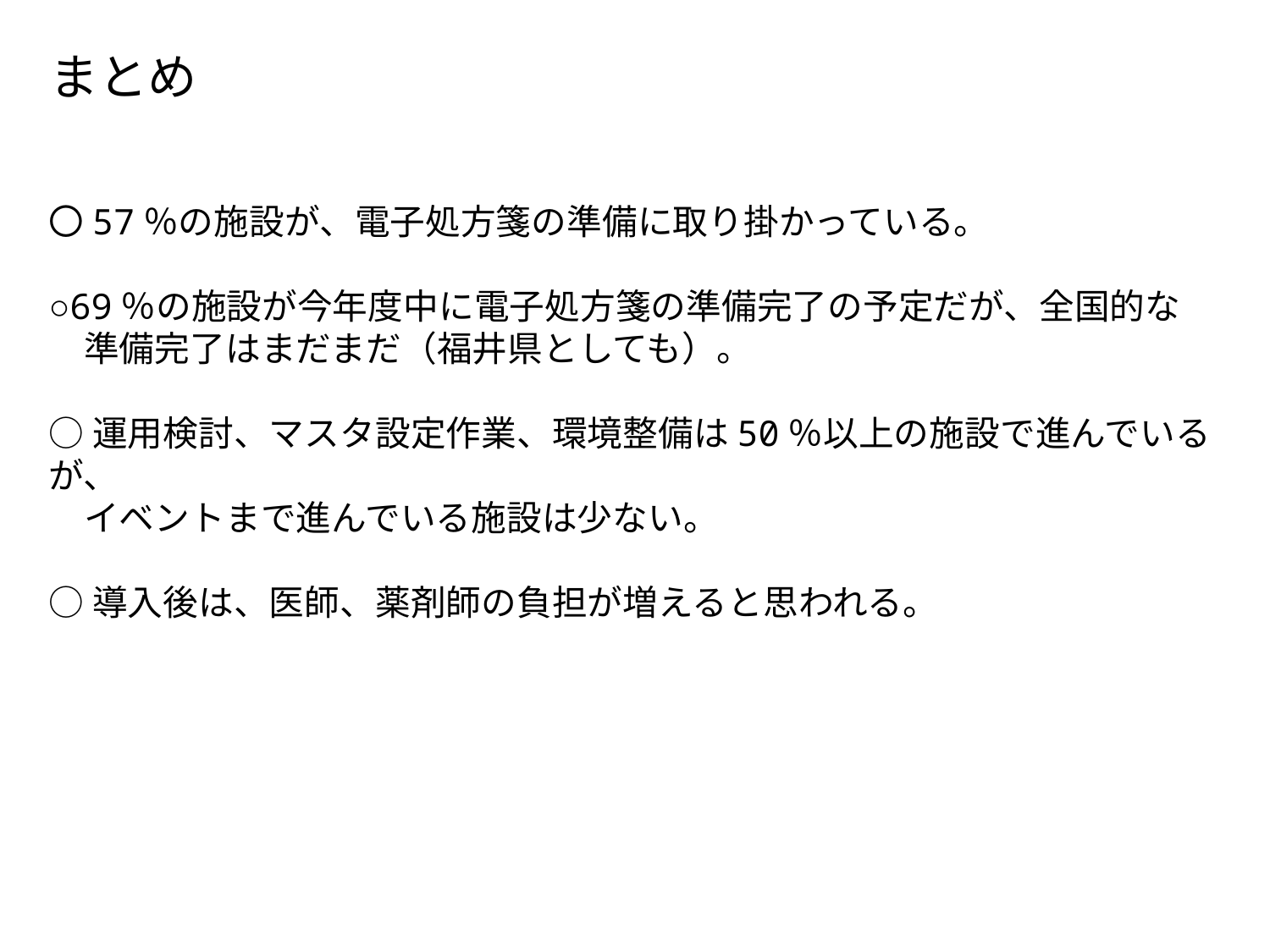

まとめ
〇57％の施設が、電子処方箋の準備に取り掛かっている。

○69％の施設が今年度中に電子処方箋の準備完了の予定だが、全国的な
　準備完了はまだまだ（福井県としても）。

○運用検討、マスタ設定作業、環境整備は50％以上の施設で進んでいるが、
　イベントまで進んでいる施設は少ない。

○導入後は、医師、薬剤師の負担が増えると思われる。